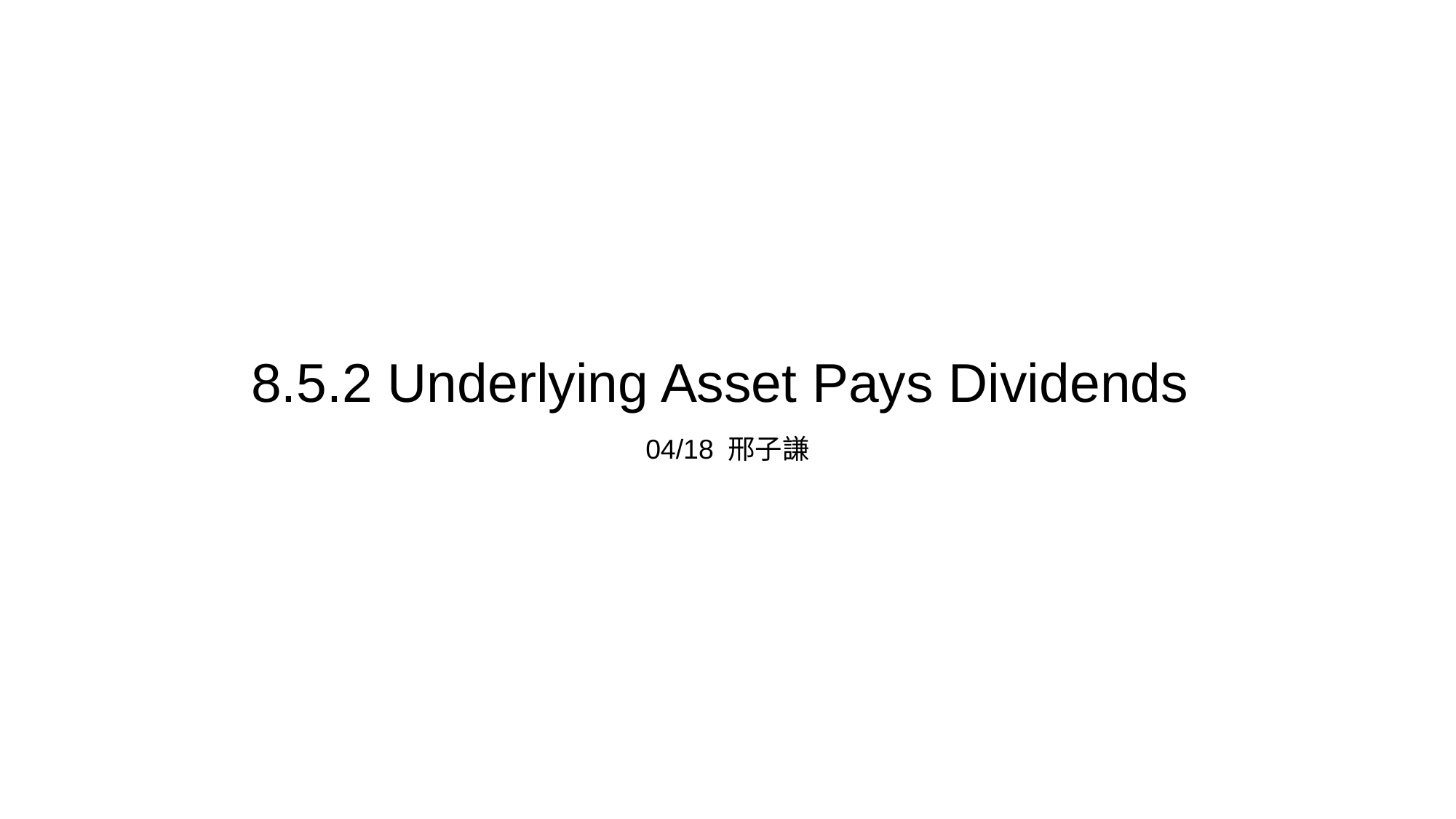

# 8.5.2 Underlying Asset Pays Dividends

04/18 邢子謙